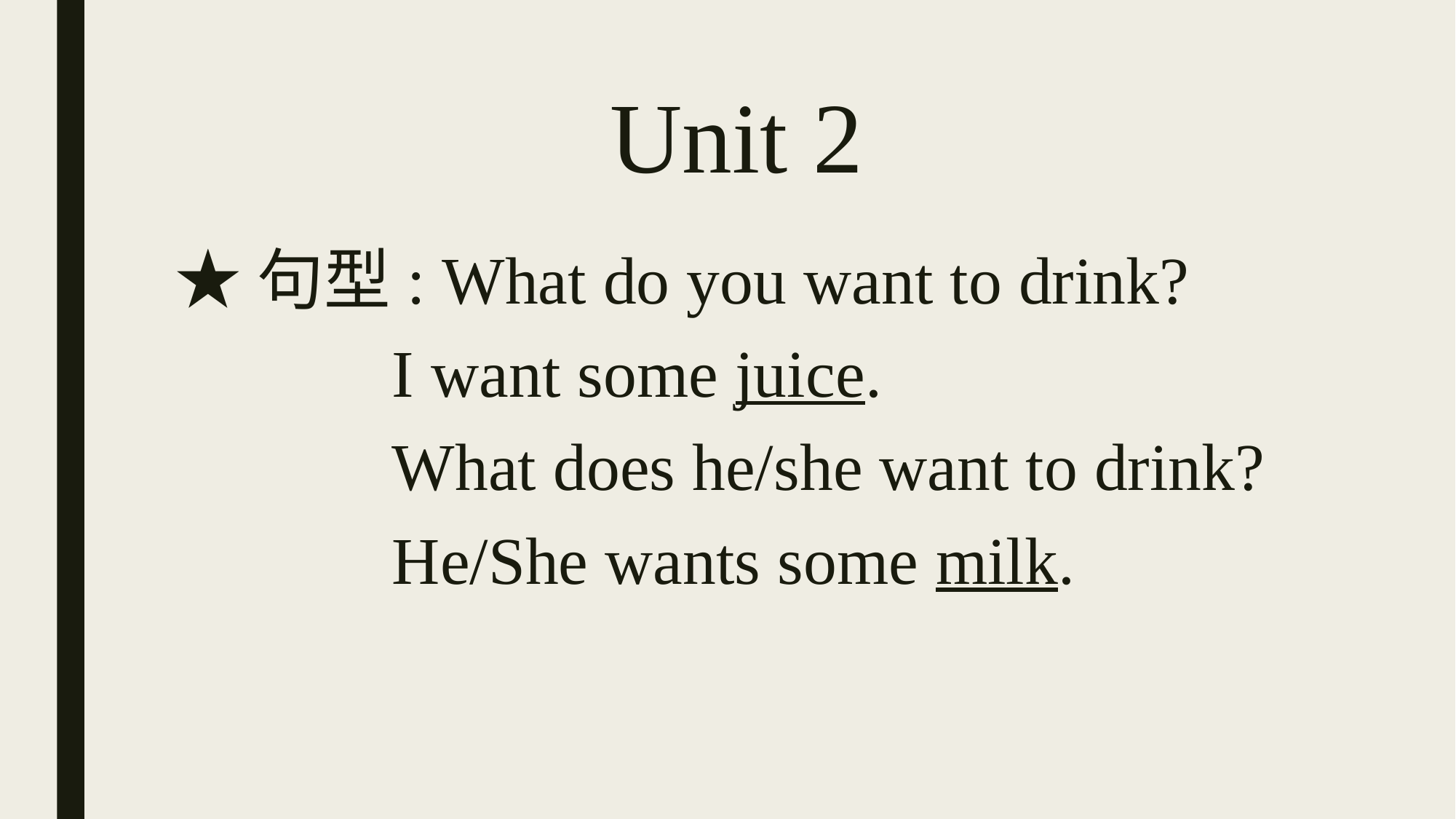

# Unit 2
★句型: What do you want to drink?
             I want some juice.
             What does he/she want to drink?
             He/She wants some milk.